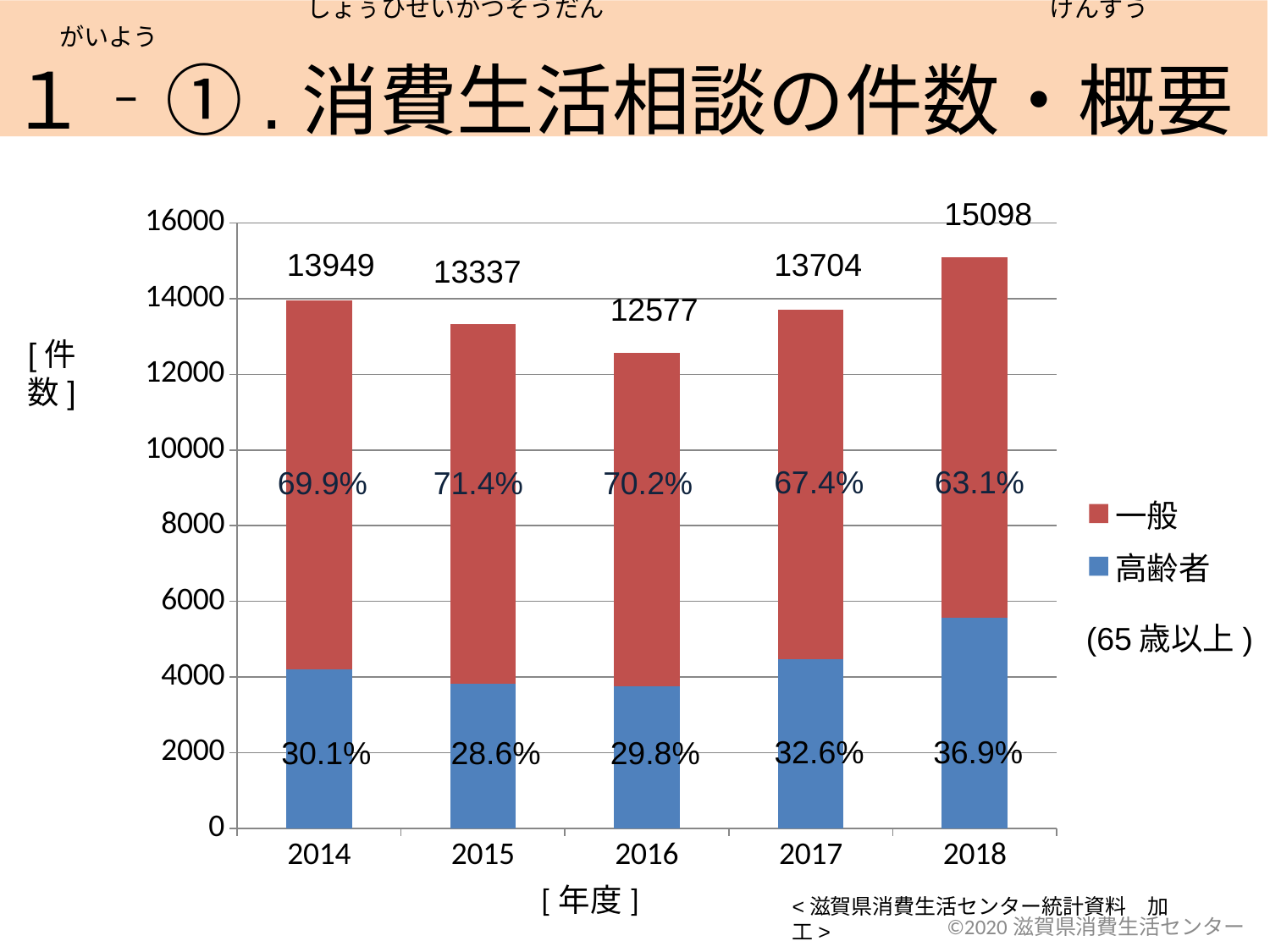

しょぅひせいかつそうだん　　　　　　　　　　　　　　　　　　けんすう　　　　　　がいよう
１‐①.消費生活相談の件数・概要
15098

### Chart

| Category | 高齢者 | 一般 |
|---|---|---|
| 2014 | 4192.0 | 9757.0 |
| 2015 | 3818.0 | 9519.0 |
| 2016 | 3751.0 | 8826.0 |
| 2017 | 4467.0 | 9237.0 |
| 2018 | 5573.0 | 9525.0 |
13949
13704
13337
12577
[件数]
67.4%
63.1%
69.9%
71.4%
70.2%
(65歳以上)
32.6%
36.9%
30.1%
28.6%
29.8%
[年度]
<滋賀県消費生活センター統計資料　加工>
©2020滋賀県消費生活センター